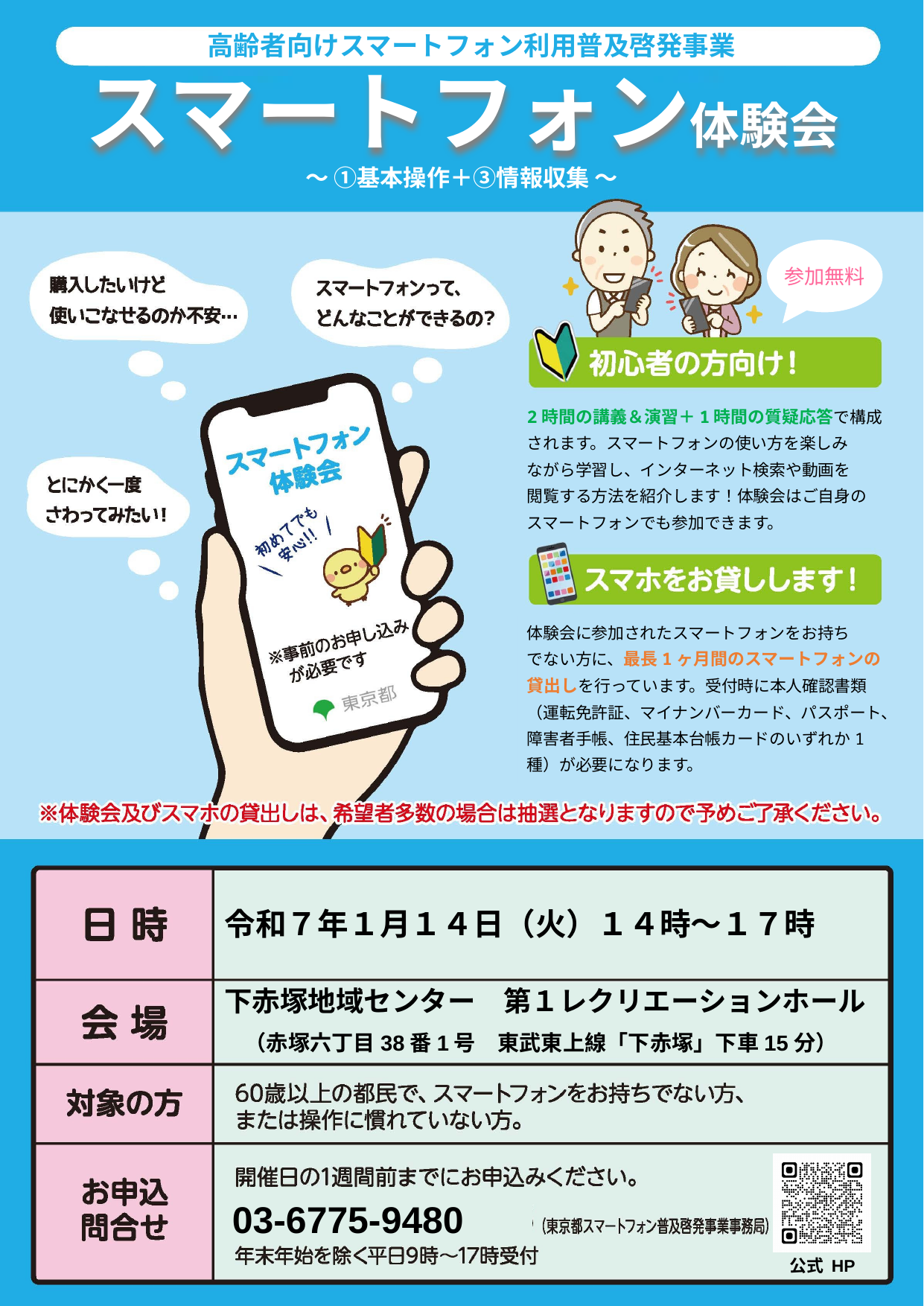

令和７年１月１４日（火）１４時～１７時
下赤塚地域センター　第１レクリエーションホール
（赤塚六丁目38番1号　東武東上線「下赤塚」下車15分）